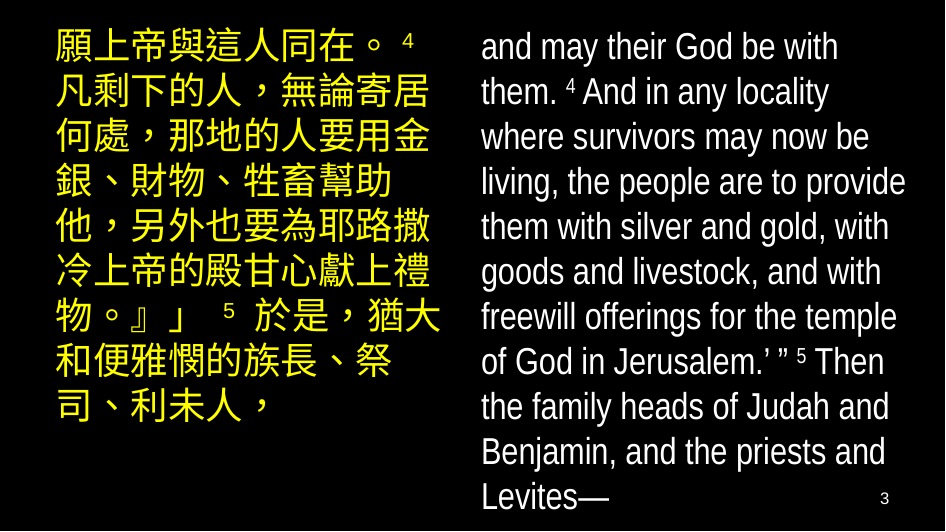

願上帝與這人同在。4 凡剩下的人，無論寄居何處，那地的人要用金銀、財物、牲畜幫助他，另外也要為耶路撒冷上帝的殿甘心獻上禮物。』」 5 於是，猶大和便雅憫的族長、祭司、利未人，
and may their God be with them. 4 And in any locality where survivors may now be living, the people are to provide them with silver and gold, with goods and livestock, and with freewill offerings for the temple of God in Jerusalem.’ ” 5 Then the family heads of Judah and Benjamin, and the priests and Levites—
3